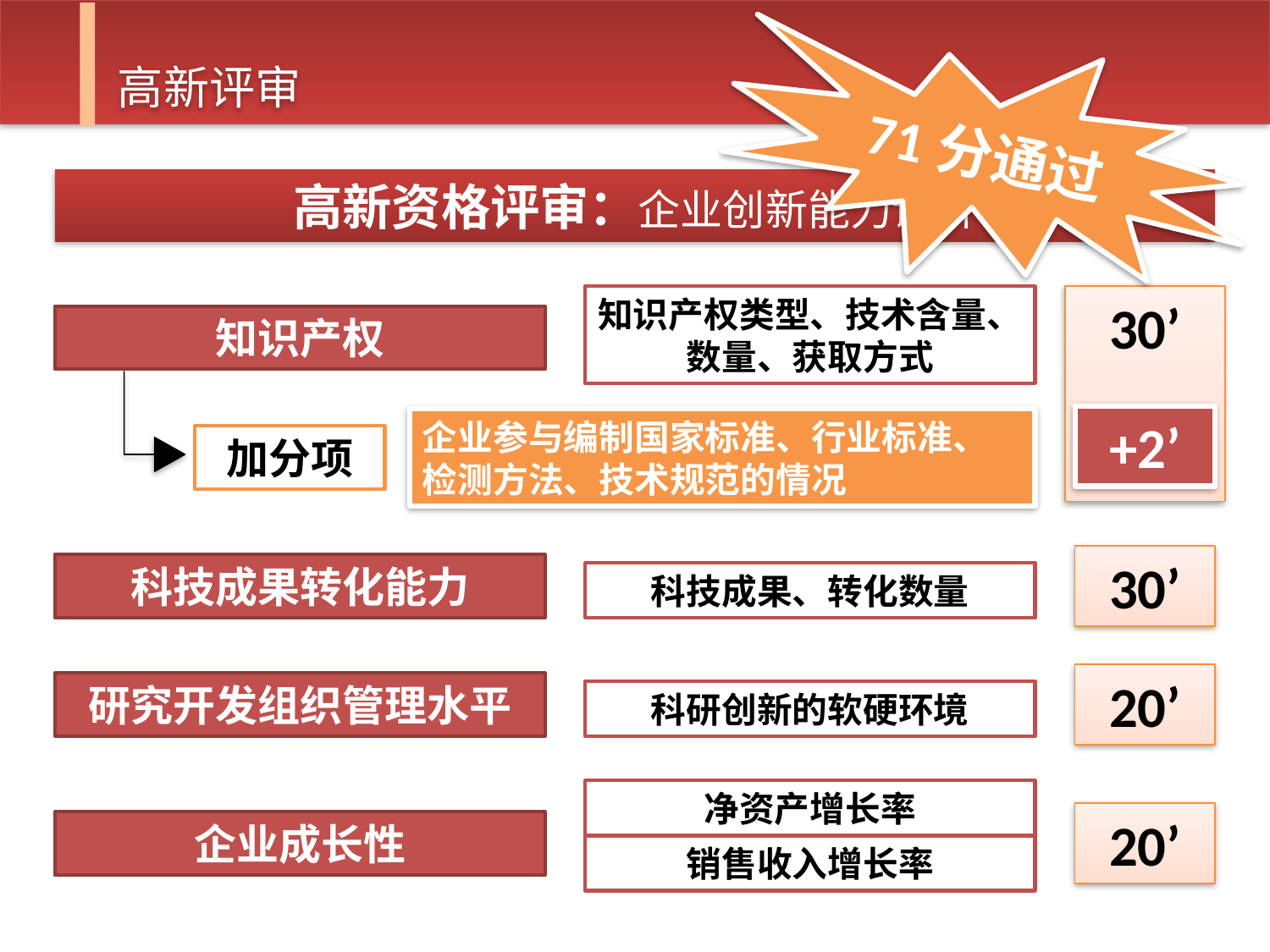

71分通过
# 高新评审
高新资格评审：企业创新能力评价
知识产权类型、技术含量、数量、获取方式
30’

知识产权

+2’
企业参与编制国家标准、行业标准、检测方法、技术规范的情况
加分项
30’
科技成果转化能力
科技成果、转化数量
20’
研究开发组织管理水平
科研创新的软硬环境
净资产增长率
20’
企业成长性
销售收入增长率